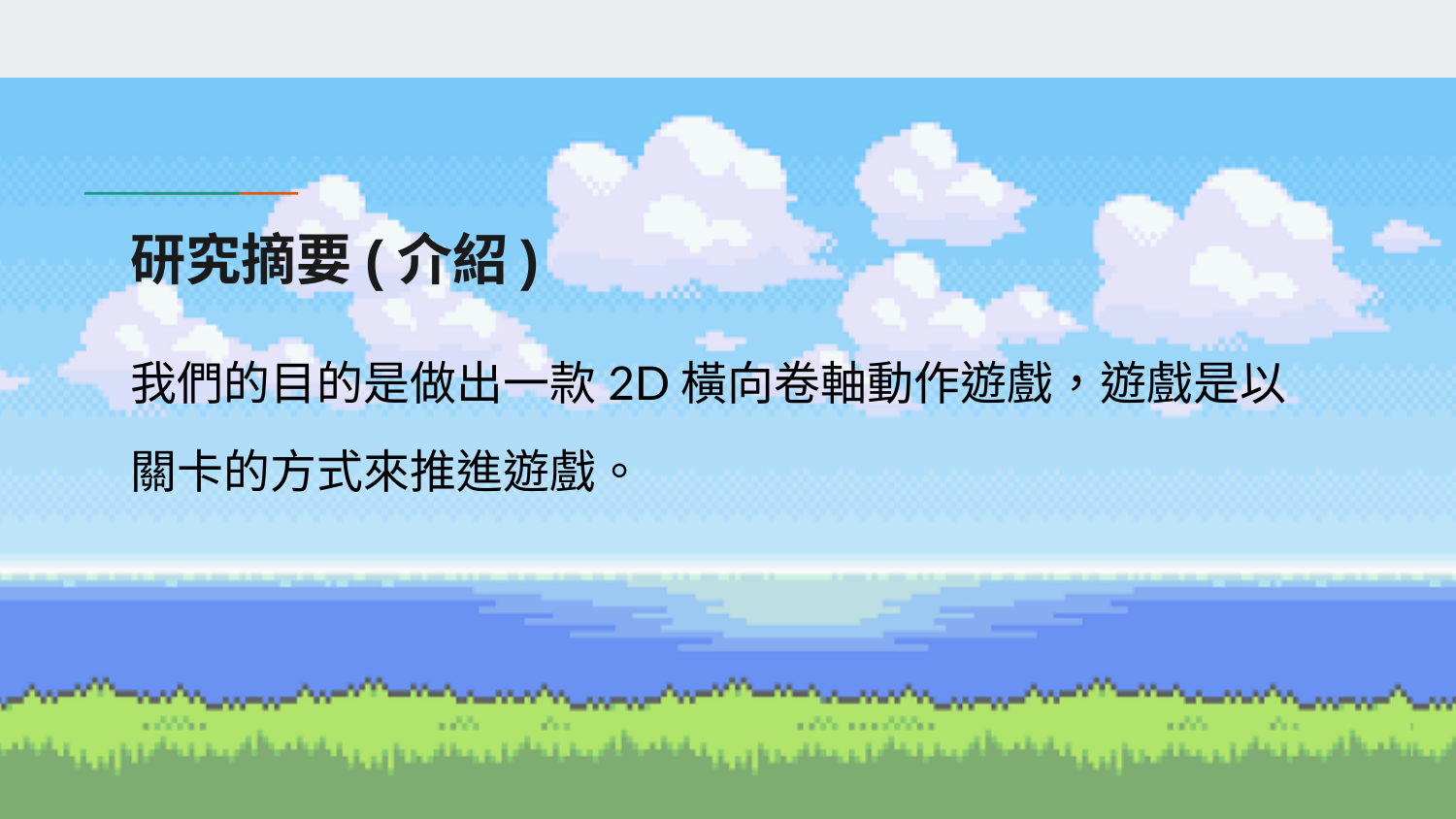

# 研究摘要(介紹)
我們的目的是做出一款2D橫向卷軸動作遊戲，遊戲是以
關卡的方式來推進遊戲。